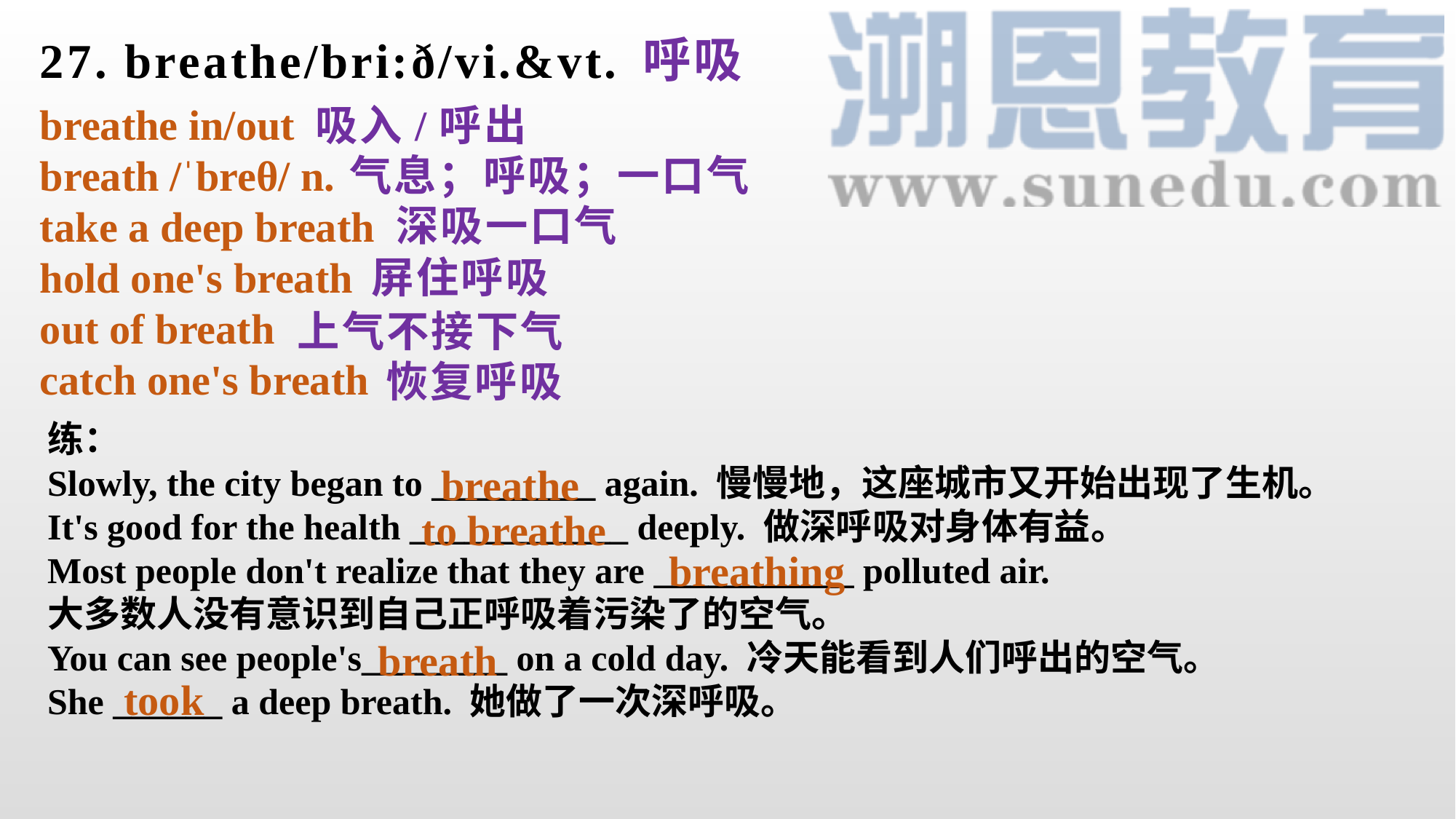

呼吸
27. breathe/bri:ð/vi.&vt.
breathe in/out
breath /ˈbreθ/ n.
take a deep breath
hold one's breath
out of breath
catch one's breath
 吸入/呼出
 气息；呼吸；一口气
 深吸一口气
 屏住呼吸
 上气不接下气
 恢复呼吸
练：
Slowly, the city began to _________ again. 慢慢地，这座城市又开始出现了生机。
It's good for the health ____________ deeply. 做深呼吸对身体有益。
Most people don't realize that they are ___________ polluted air.
大多数人没有意识到自己正呼吸着污染了的空气。
You can see people's________ on a cold day. 冷天能看到人们呼出的空气。
She ______ a deep breath. 她做了一次深呼吸。

breathe
to breathe
breathing
breath
took